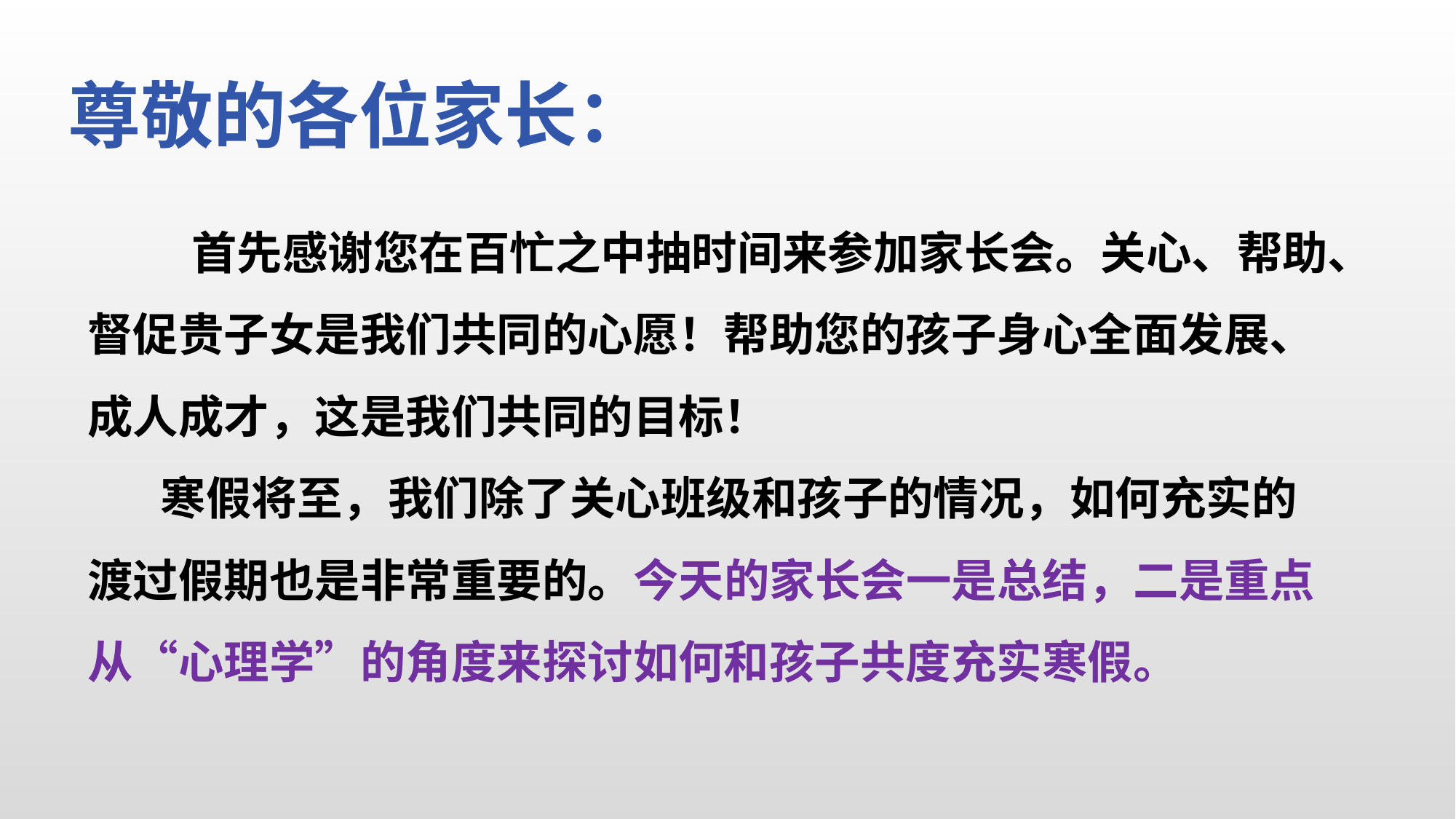

尊敬的各位家长：
         首先感谢您在百忙之中抽时间来参加家长会。关心、帮助、督促贵子女是我们共同的心愿！帮助您的孩子身心全面发展、成人成才，这是我们共同的目标！
      寒假将至，我们除了关心班级和孩子的情况，如何充实的渡过假期也是非常重要的。今天的家长会一是总结，二是重点从“心理学”的角度来探讨如何和孩子共度充实寒假。